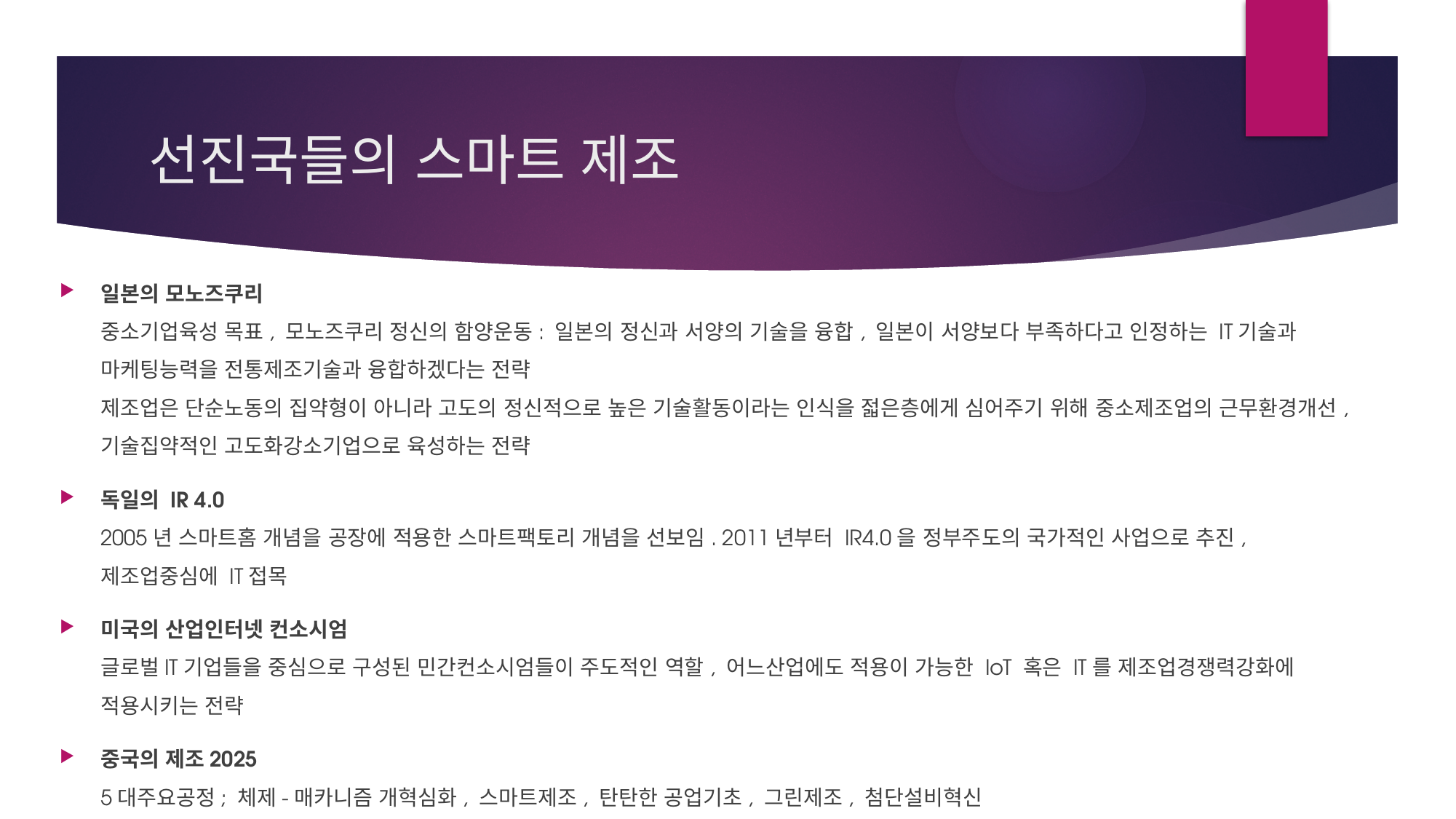

# 선진국들의 스마트 제조
일본의 모노즈쿠리
중소기업육성 목표, 모노즈쿠리 정신의 함양운동: 일본의 정신과 서양의 기술을 융합, 일본이 서양보다 부족하다고 인정하는 IT기술과 마케팅능력을 전통제조기술과 융합하겠다는 전략
제조업은 단순노동의 집약형이 아니라 고도의 정신적으로 높은 기술활동이라는 인식을 젋은층에게 심어주기 위해 중소제조업의 근무환경개선, 기술집약적인 고도화강소기업으로 육성하는 전략
독일의 IR 4.0
2005년 스마트홈 개념을 공장에 적용한 스마트팩토리 개념을 선보임. 2011년부터 IR4.0을 정부주도의 국가적인 사업으로 추진, 제조업중심에 IT접목
미국의 산업인터넷 컨소시엄
글로벌IT기업들을 중심으로 구성된 민간컨소시엄들이 주도적인 역할, 어느산업에도 적용이 가능한 IoT 혹은 IT를 제조업경쟁력강화에 적용시키는 전략
중국의 제조2025
5대주요공정; 체제-매카니즘 개혁심화, 스마트제조, 탄탄한 공업기초, 그린제조, 첨단설비혁신